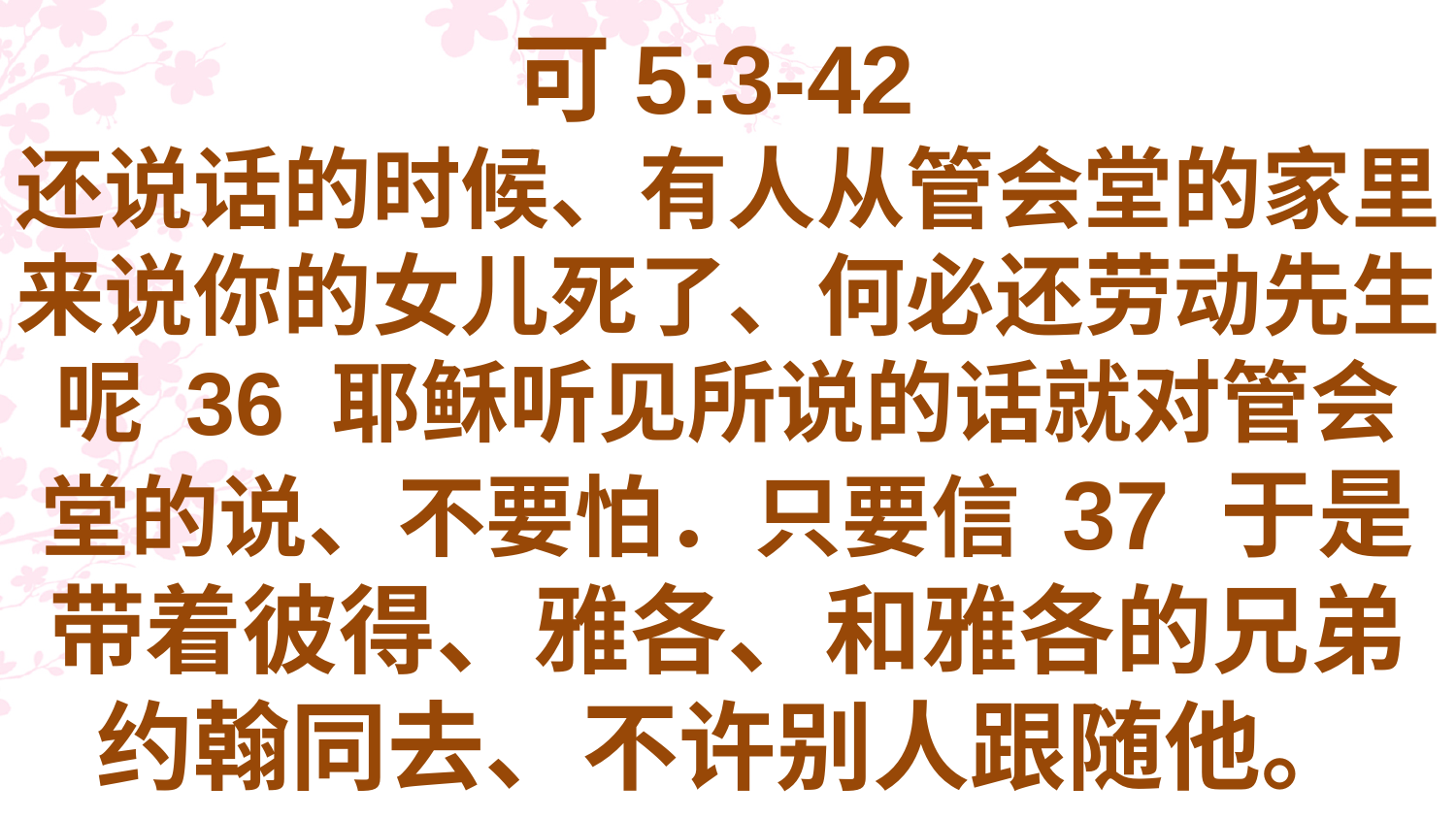

可5:3-42
还说话的时候、有人从管会堂的家里来说你的女儿死了、何必还劳动先生呢 36 耶稣听见所说的话就对管会堂的说、不要怕．只要信 37 于是带着彼得、雅各、和雅各的兄弟约翰同去、不许别人跟随他。